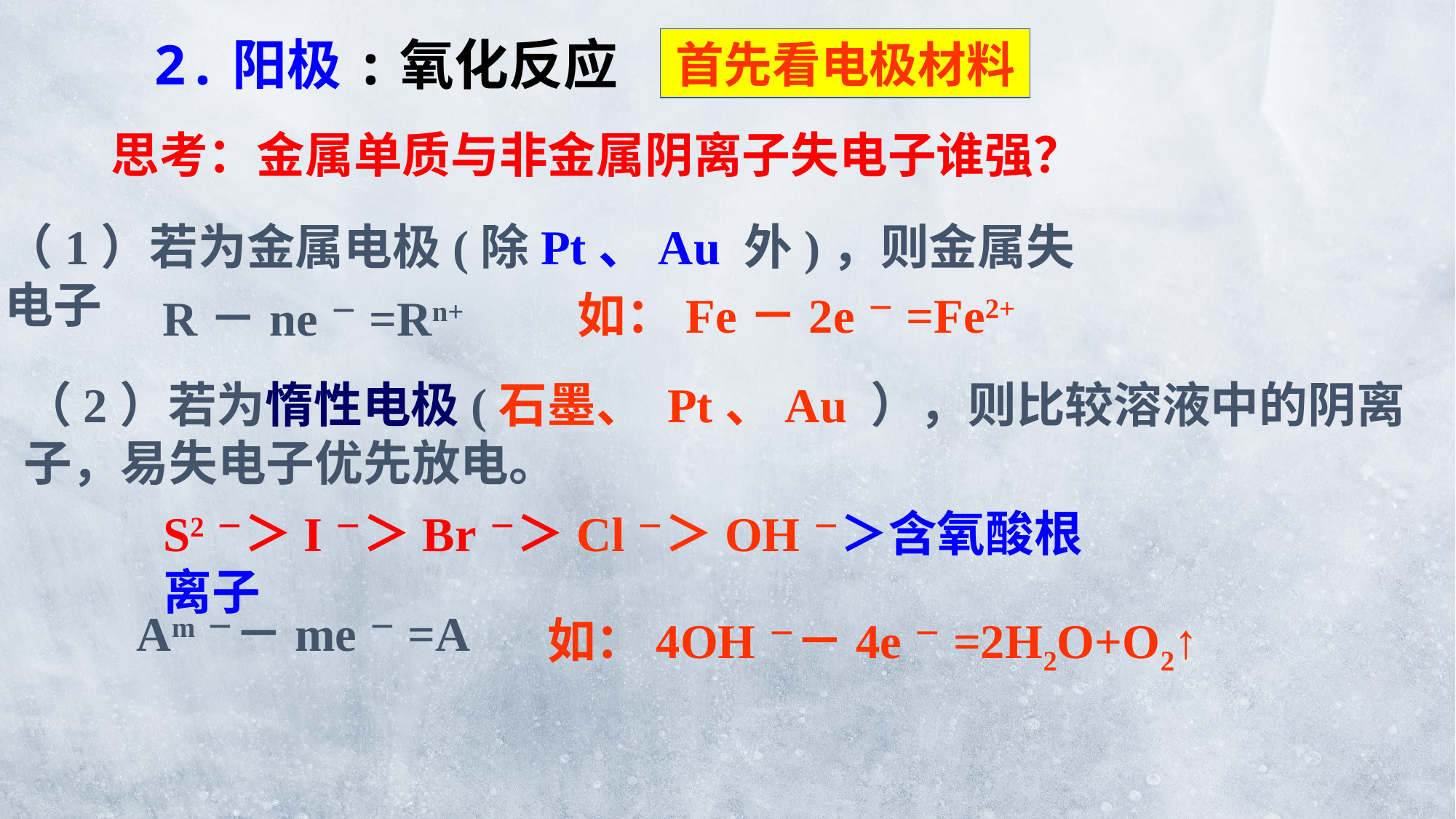

2.阳极:氧化反应
首先看电极材料
思考：金属单质与非金属阴离子失电子谁强？
（1）若为金属电极(除Pt、Au 外)，则金属失电子
如：Fe－2e－=Fe2+
R－ne－=Rn+
（2）若为惰性电极(石墨、 Pt、Au ），则比较溶液中的阴离子，易失电子优先放电。
S2－＞I－＞Br－＞Cl－＞OH－＞含氧酸根离子
Am－－me－=A
如：4OH－－4e－=2H2O+O2↑